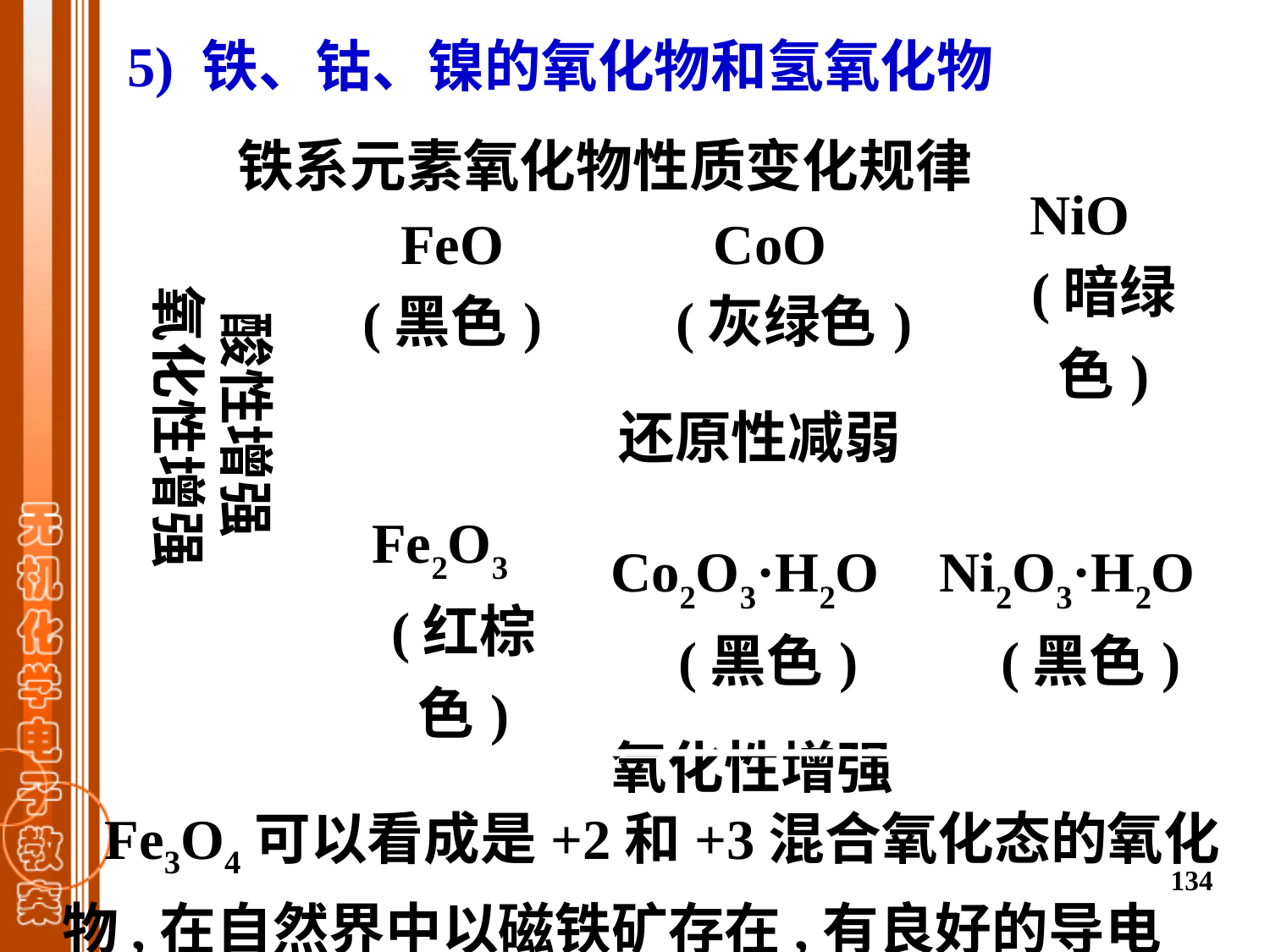

5) 铁、钴、镍的氧化物和氢氧化物
铁系元素氧化物性质变化规律
|  | FeO (黑色) |  | CoO (灰绿色) |  | NiO (暗绿色) |
| --- | --- | --- | --- | --- | --- |
|  |  |  |  |  |  |
|  | Fe2O3 (红棕色) | Co2O3·H2O (黑色) |  | Ni2O3·H2O (黑色) |  |
|  |  |  |  |  |  |

   酸性增强
 氧化性增强
还原性减弱
氧化性增强

   Fe3O4可以看成是+2和+3混合氧化态的氧化物,在自然界中以磁铁矿存在,有良好的导电性.
134